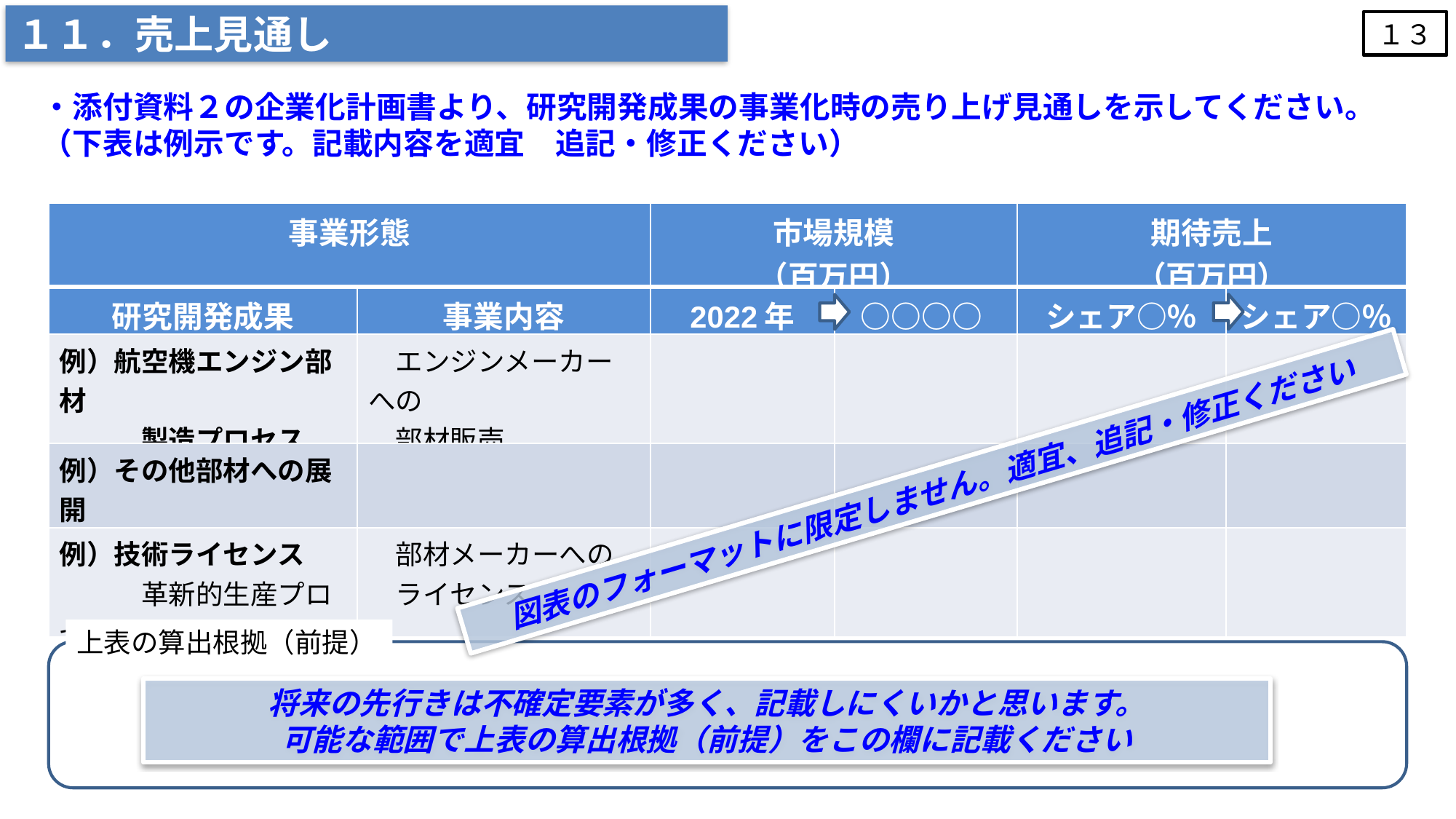

１１．売上見通し
１３
・添付資料２の企業化計画書より、研究開発成果の事業化時の売り上げ見通しを示してください。
（下表は例示です。記載内容を適宜　追記・修正ください）
| 事業形態 |  | 市場規模 （百万円） |  | 期待売上 （百万円） |  |
| --- | --- | --- | --- | --- | --- |
| 研究開発成果 | 事業内容 | 2022年 | ○○○○年 | シェア○％ | シェア○％ |
| 例）航空機エンジン部材 　　　製造プロセス | エンジンメーカーへの 　部材販売 |  |  |  |  |
| 例）その他部材への展開 |  |  |  |  |  |
| 例）技術ライセンス 　　　革新的生産プロセス | 部材メーカーへの 　ライセンス |  |  |  |  |

図表のフォーマットに限定しません。適宜、追記・修正ください
上表の算出根拠（前提）

将来の先行きは不確定要素が多く、記載しにくいかと思います。
可能な範囲で上表の算出根拠（前提）をこの欄に記載ください